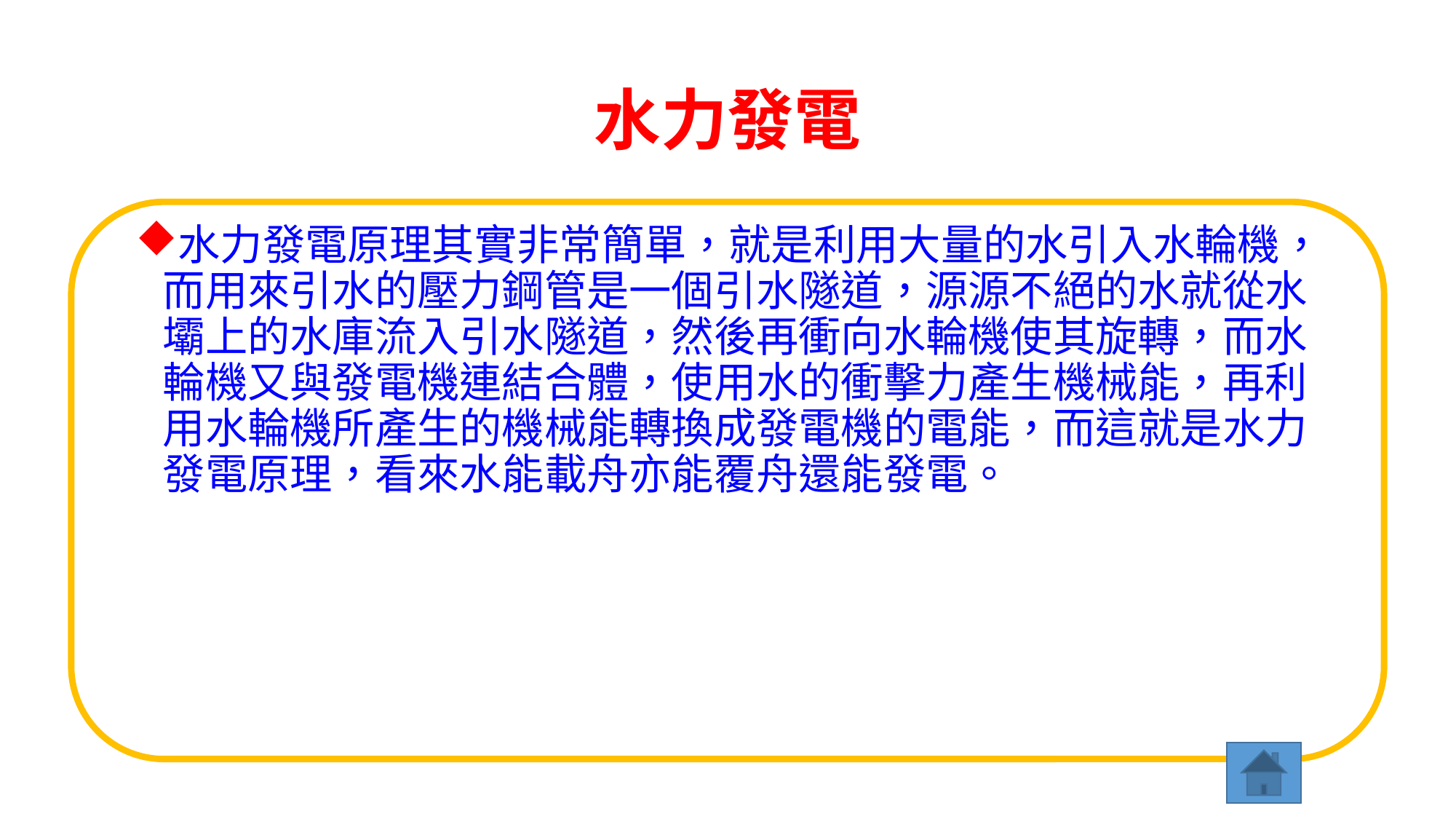

# 水力發電
水力發電原理其實非常簡單，就是利用大量的水引入水輪機，而用來引水的壓力鋼管是一個引水隧道，源源不絕的水就從水壩上的水庫流入引水隧道，然後再衝向水輪機使其旋轉，而水輪機又與發電機連結合體，使用水的衝擊力產生機械能，再利用水輪機所產生的機械能轉換成發電機的電能，而這就是水力發電原理，看來水能載舟亦能覆舟還能發電。